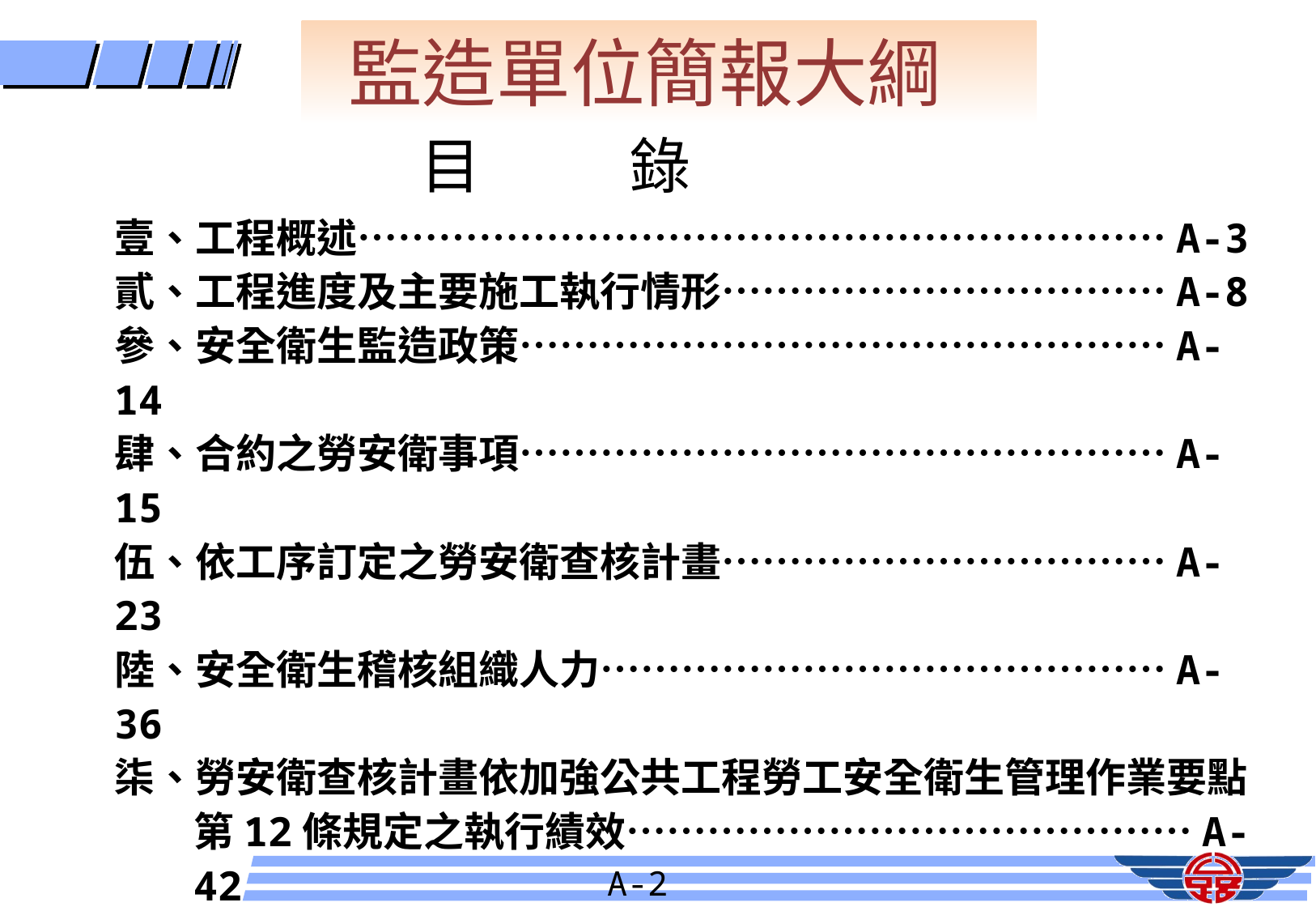

監造單位簡報大綱
  目           錄
壹、工程概述……………………………………………………A-3
貳、工程進度及主要施工執行情形……………………………A-8
參、安全衛生監造政策…………………………………………A-14
肆、合約之勞安衛事項…………………………………………A-15
伍、依工序訂定之勞安衛查核計畫……………………………A-23
陸、安全衛生稽核組織人力……………………………………A-36
柒、勞安衛查核計畫依加強公共工程勞工安全衛生管理作業要點第12條規定之執行績效……………………………………A-42
捌、安全衛生績效獎勵辦法之建立及落實……………………A-48
玖、交通安衛環保文件…………………………………………A-59